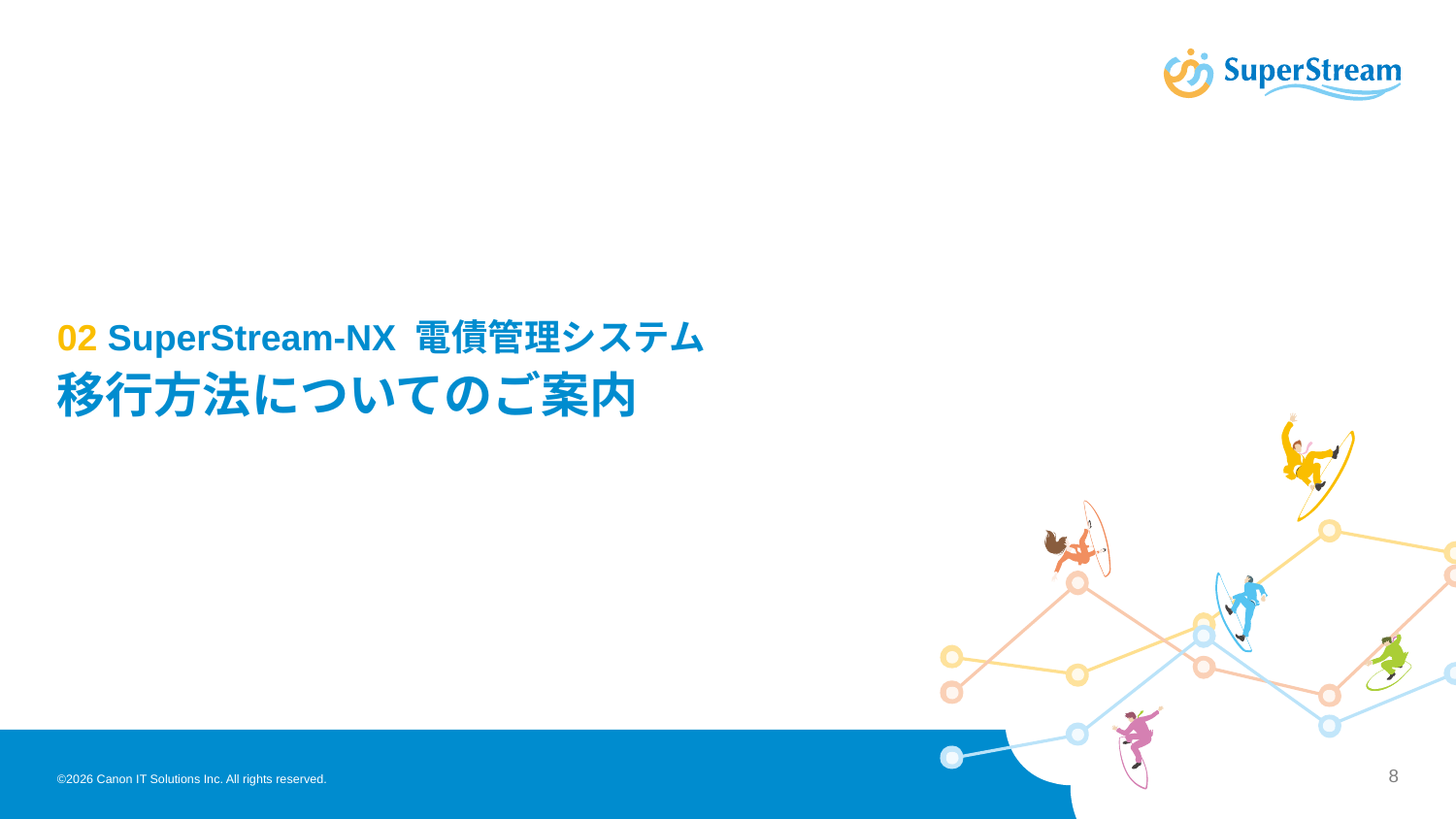

# 02 SuperStream-NX 電債管理システム 移行方法についてのご案内
©2026 Canon IT Solutions Inc. All rights reserved.
8